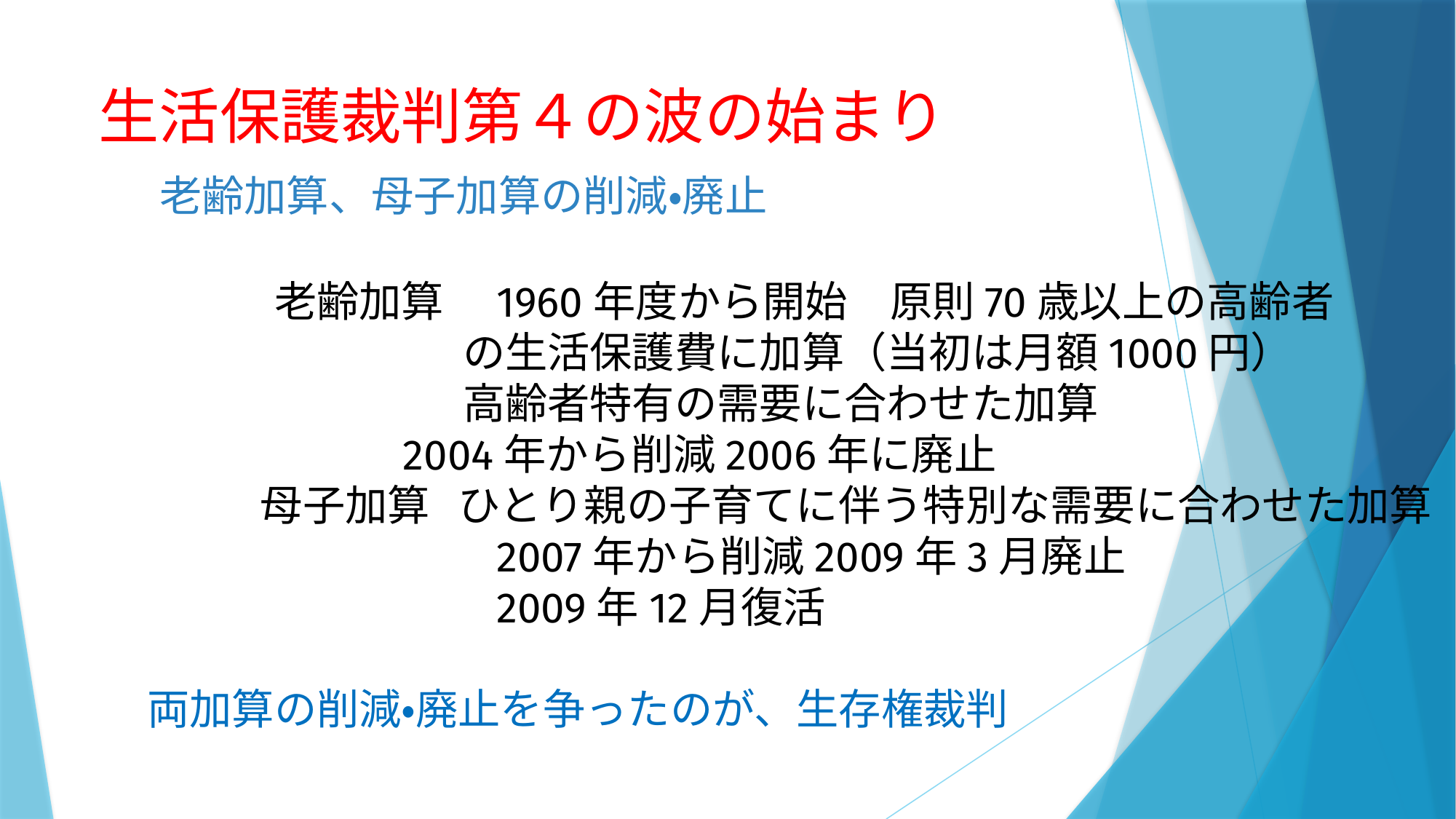

生活保護裁判第４の波の始まり
　　　老齢加算、母子加算の削減・廃止

　　　　　　　老齢加算　1960年度から開始　原則70歳以上の高齢者
　　　　　　　 　　　　 の生活保護費に加算（当初は月額1000円）
　　　　　　　 　　　　 高齢者特有の需要に合わせた加算
　　　　　　                 2004年から削減2006年に廃止
　　　　　　   母子加算   ひとり親の子育てに伴う特別な需要に合わせた加算
　　　　　　　　　　　　2007年から削減2009年3月廃止
　　　　　　　　　　　　2009年12月復活

　　　　両加算の削減・廃止を争ったのが、生存権裁判